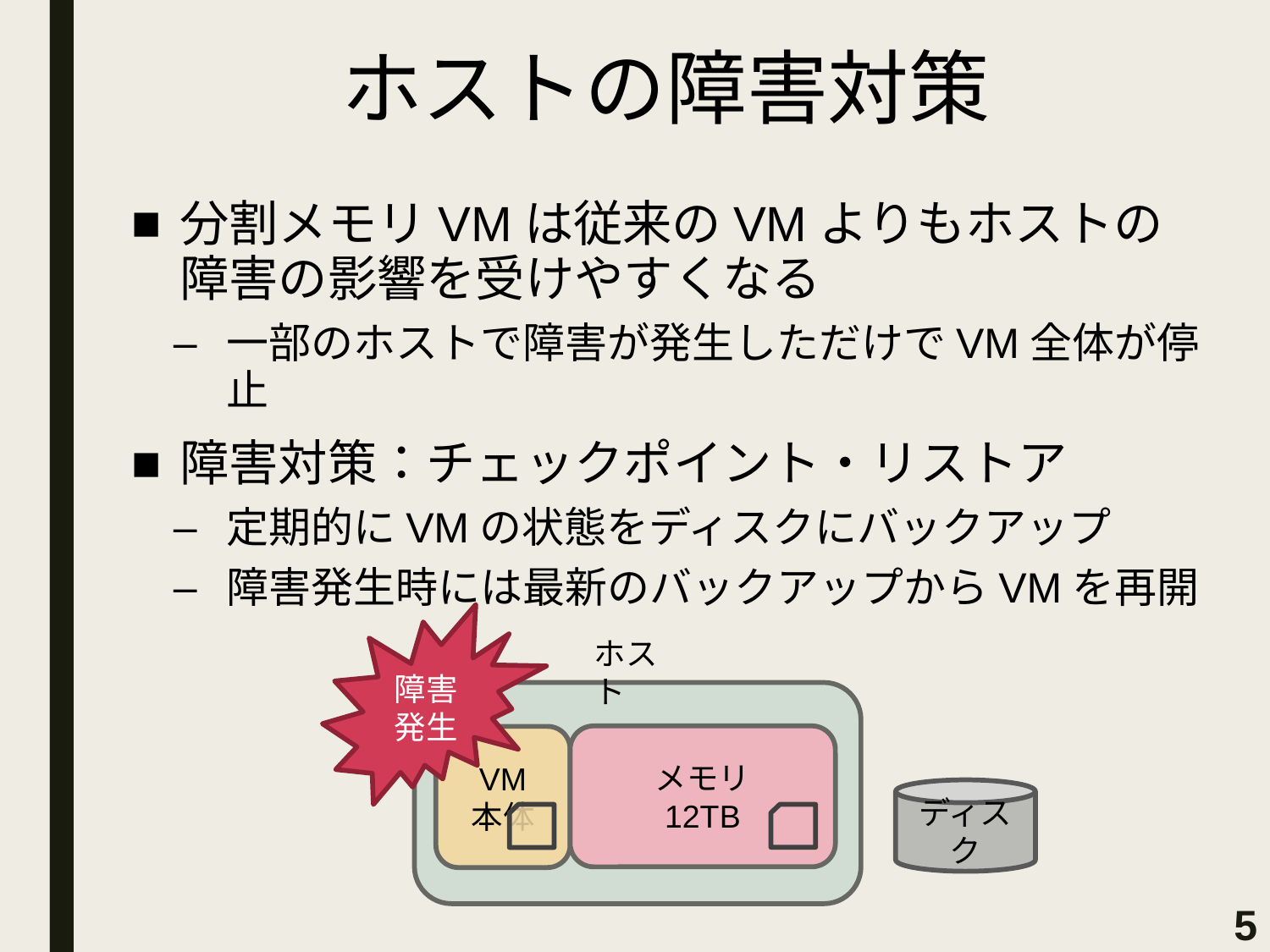

# ホストの障害対策
分割メモリVMは従来のVMよりもホストの障害の影響を受けやすくなる
一部のホストで障害が発生しただけでVM全体が停止
障害対策：チェックポイント・リストア
定期的にVMの状態をディスクにバックアップ
障害発生時には最新のバックアップからVMを再開

障害発生
ホスト

メモリ
12TB
VM
本体
ディスク

5